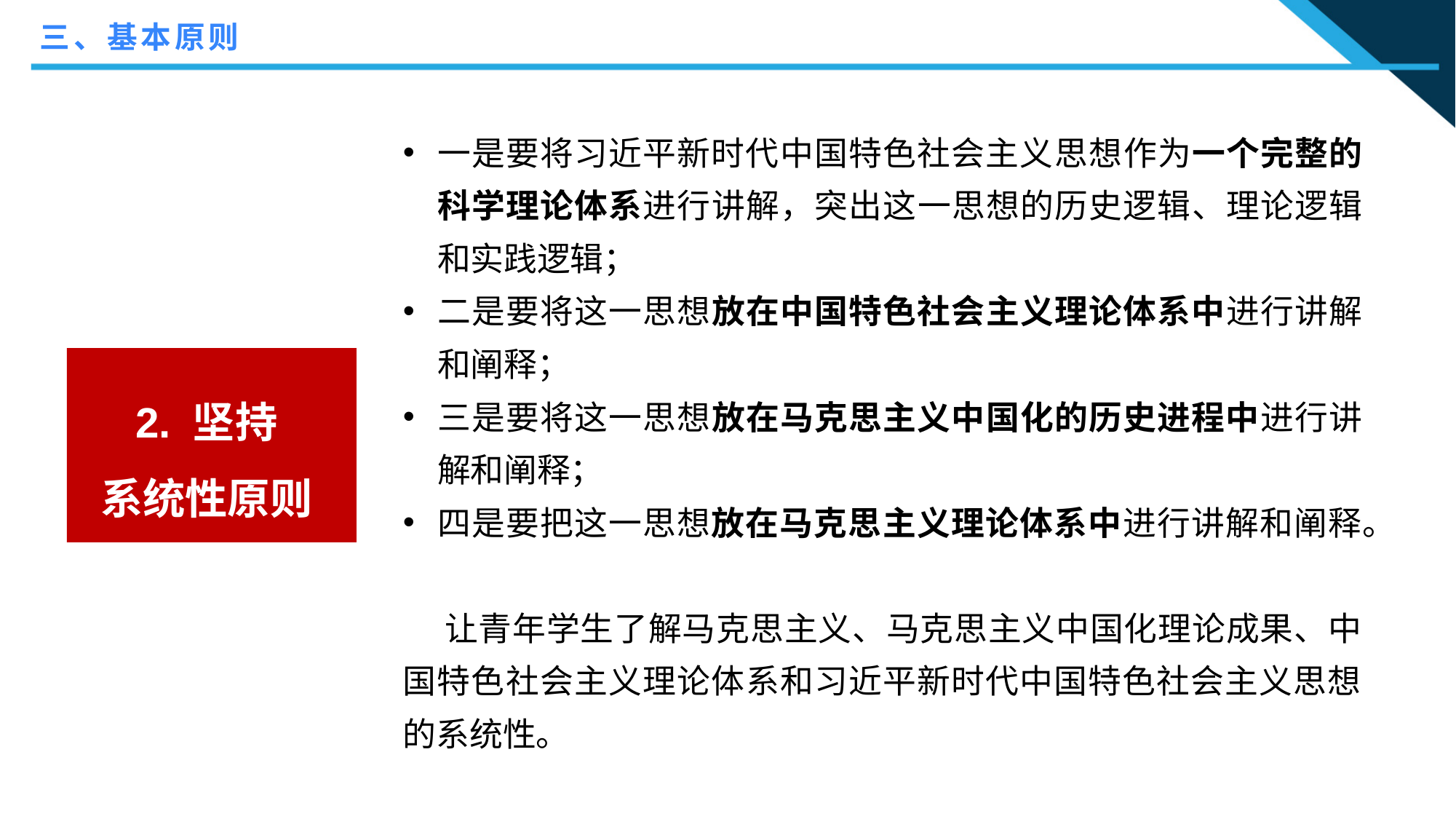

三、基本原则
一是要将习近平新时代中国特色社会主义思想作为一个完整的科学理论体系进行讲解，突出这一思想的历史逻辑、理论逻辑和实践逻辑；
二是要将这一思想放在中国特色社会主义理论体系中进行讲解和阐释；
三是要将这一思想放在马克思主义中国化的历史进程中进行讲解和阐释；
四是要把这一思想放在马克思主义理论体系中进行讲解和阐释。

    让青年学生了解马克思主义、马克思主义中国化理论成果、中国特色社会主义理论体系和习近平新时代中国特色社会主义思想的系统性。

2. 坚持
系统性原则